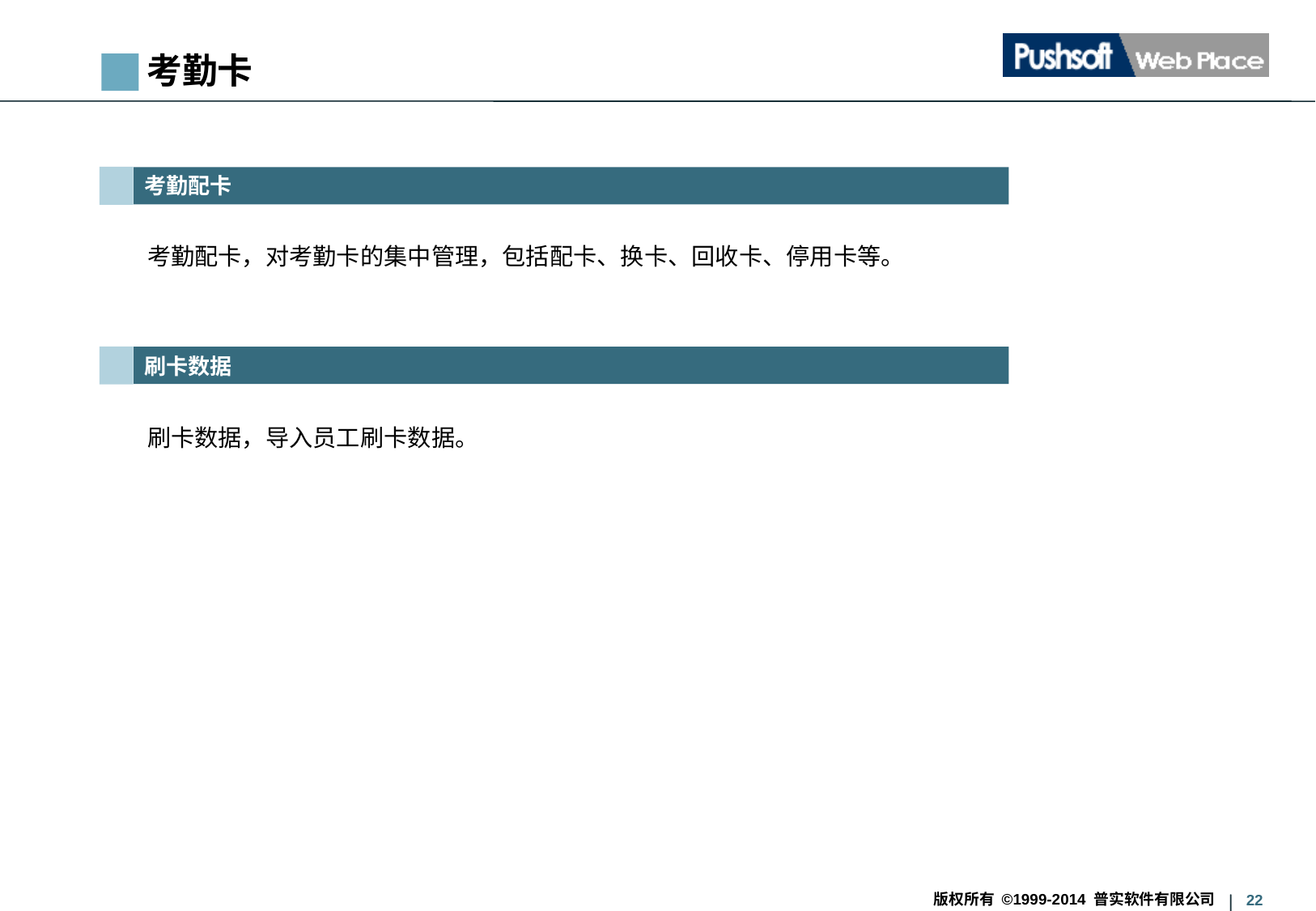

考勤卡

考勤配卡
考勤配卡，对考勤卡的集中管理，包括配卡、换卡、回收卡、停用卡等。

刷卡数据
刷卡数据，导入员工刷卡数据。
版权所有 ©1999-2014 普实软件有限公司
22